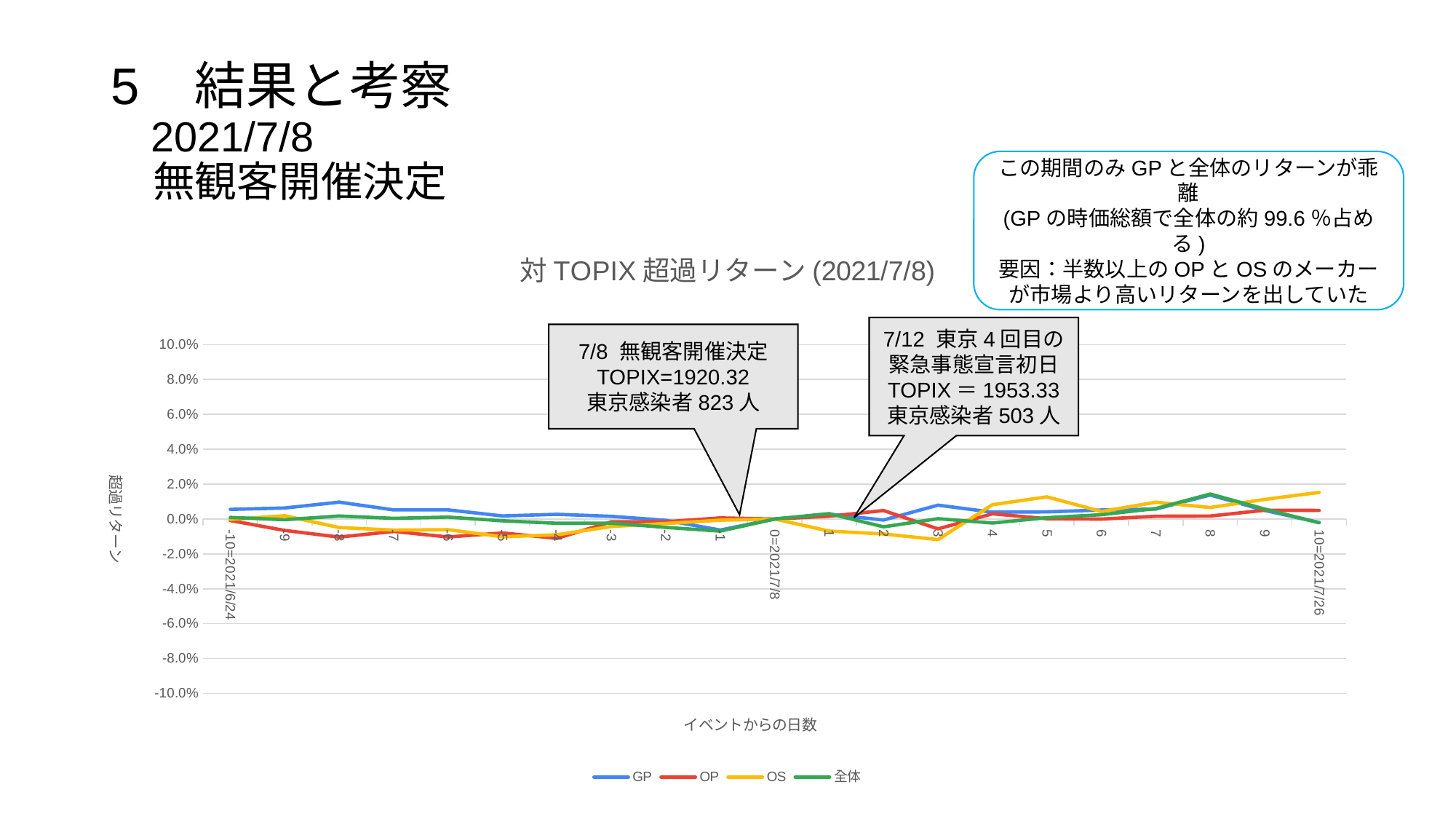

# 5	結果と考察 　2021/7/8 　無観客開催決定
この期間のみGPと全体のリターンが乖離
(GPの時価総額で全体の約99.6％占める)
要因：半数以上のOPとOSのメーカーが市場より高いリターンを出していた

### Chart: 対TOPIX超過リターン(2021/7/8)

| Category | GP | OP | OS | 全体 |
|---|---|---|---|---|
| 10=2021/7/26 | -0.002009298976039327 | 0.004915326778000589 | 0.015269800662540238 | -0.0021540926049880417 |
| 9 | 0.004913250577553748 | 0.005026518308917795 | 0.011215506451890934 | 0.005713273823486501 |
| 8 | 0.013772998152548675 | 0.0016929423785647414 | 0.006624000719845008 | 0.014336197246875477 |
| 7 | 0.005739008301269309 | 0.0015571113029040065 | 0.00961820566237248 | 0.005990670452115886 |
| 6 | 0.005145640059720987 | -5.554306839468132e-05 | 0.004312320080157861 | 0.002446122765534813 |
| 5 | 0.004068421527032091 | 0.00016388377621548433 | 0.012702838387282884 | 0.0007167897406664802 |
| 4 | 0.0038894828182796867 | 0.002977770592800178 | 0.008222030089167876 | -0.0023092543479130458 |
| 3 | 0.007937480024674506 | -0.005686300804954438 | -0.011822388831275534 | 0.00017206517877773123 |
| 2 | -0.0005928710398985515 | 0.004841730821574235 | -0.008580651415690846 | -0.004497534071889801 |
| 1 | 0.0027414595582741985 | 0.0015604817577042364 | -0.006940044132794231 | 0.00306350995312346 |
| 0=2021/7/8 | 0.0 | 0.0 | 0.0 | 0.0 |
| -1 | -0.006356737117593861 | 0.0005924338984039448 | -0.0006951809291629966 | -0.006961787947346192 |
| -2 | -0.0007829454738979141 | -0.0015721961160474335 | -0.0025776632708886804 | -0.004811435428687111 |
| -3 | 0.0015211822026325855 | -0.0016139610000571025 | -0.004288042438407169 | -0.0023837898842130386 |
| -4 | 0.0026723527214281596 | -0.011105228186874117 | -0.009059461664842823 | -0.002451093032572165 |
| -5 | 0.001732725576712002 | -0.008013369803624167 | -0.010197254780307596 | -0.0010459425558990518 |
| -6 | 0.005246602358338568 | -0.010309658993228126 | -0.006120355491570743 | 0.0010760230994723494 |
| -7 | 0.005239807681448149 | -0.0071297174852131585 | -0.006374016596574801 | 0.0003556845752779522 |
| -8 | 0.009676634254683993 | -0.010394303284093652 | -0.004915855815743948 | 0.0017170728775444677 |
| -9 | 0.0063323575321047945 | -0.006560895559233216 | 0.0018585315922298486 | -0.00043265507133611464 |
| -10=2021/6/24 | 0.005533434659027758 | -0.0008696022009254539 | -0.0002490249764456366 | 0.0008991513357595425 |
7/12 東京4回目の緊急事態宣言初日
TOPIX＝1953.33
東京感染者503人
7/8 無観客開催決定
TOPIX=1920.32
東京感染者823人